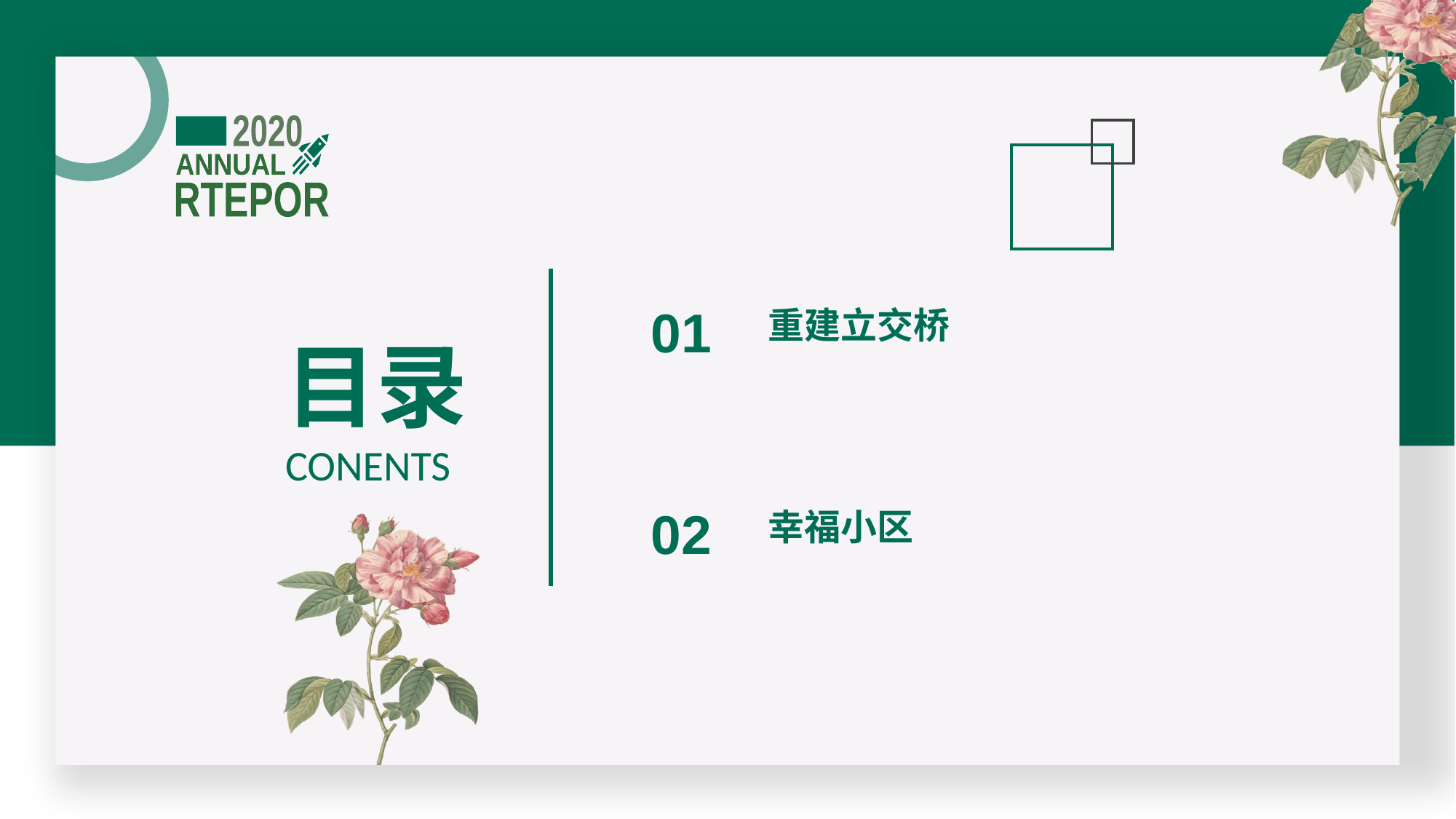

2020

ANNUAL
RTEPOR

01
重建立交桥
目录 CONENTS
02
幸福小区